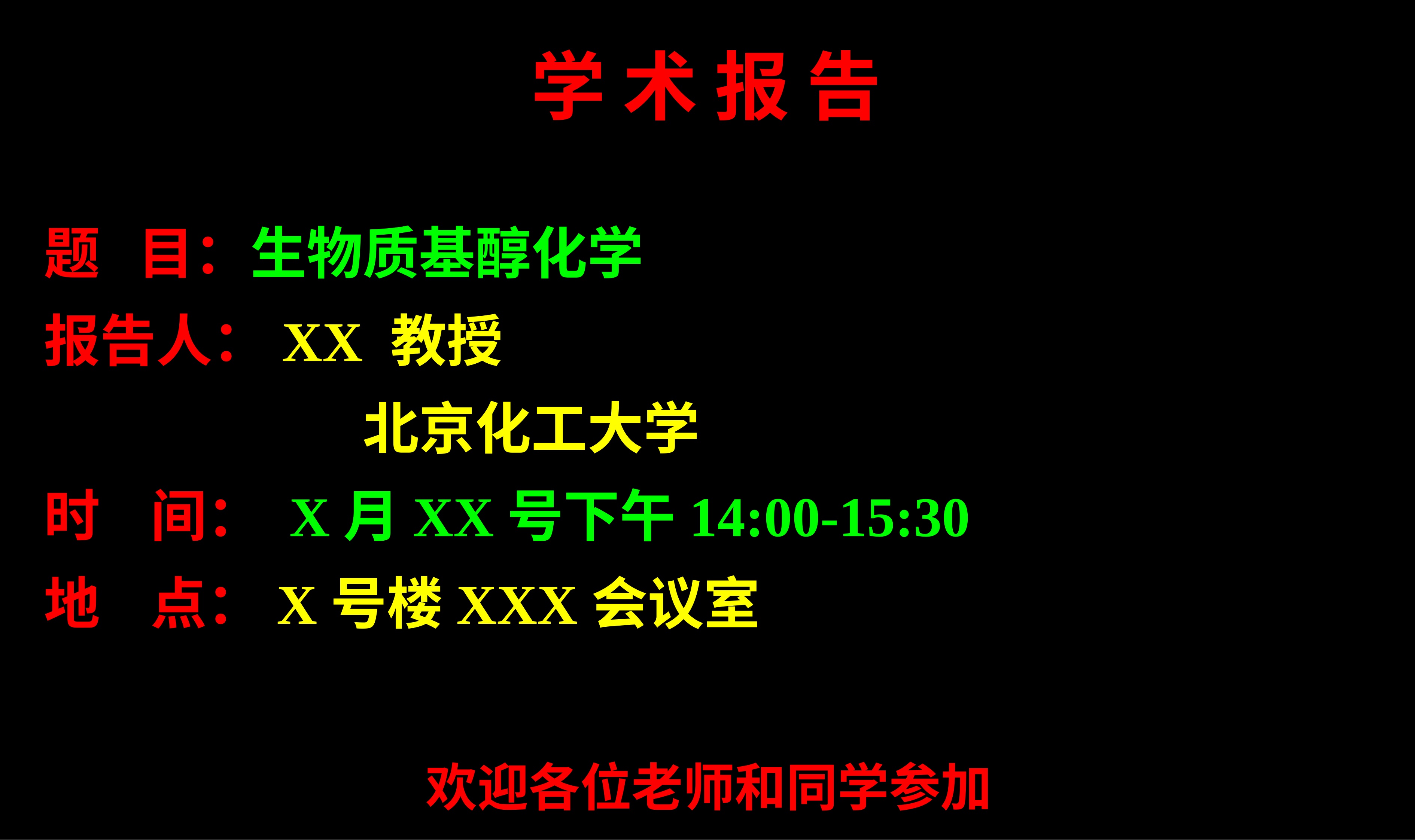

# 学 术 报 告
题   目：生物质基醇化学
报告人：XX 教授
                        北京化工大学
时    间： X月XX号下午14:00-15:30
地    点：X号楼XXX会议室
欢迎各位老师和同学参加